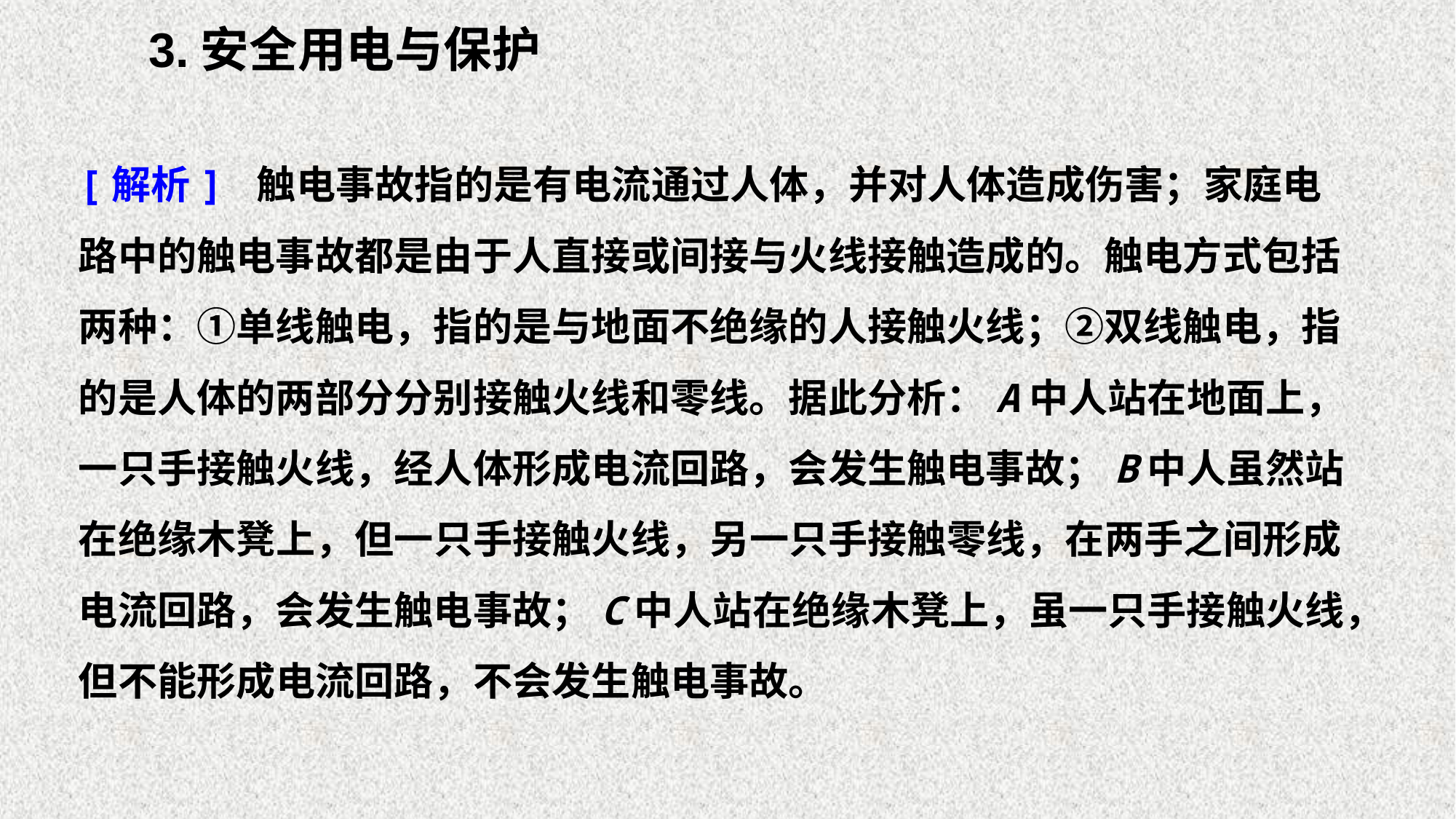

3.安全用电与保护
[解析] 触电事故指的是有电流通过人体，并对人体造成伤害；家庭电路中的触电事故都是由于人直接或间接与火线接触造成的。触电方式包括两种：①单线触电，指的是与地面不绝缘的人接触火线；②双线触电，指的是人体的两部分分别接触火线和零线。据此分析：A中人站在地面上，一只手接触火线，经人体形成电流回路，会发生触电事故；B中人虽然站在绝缘木凳上，但一只手接触火线，另一只手接触零线，在两手之间形成电流回路，会发生触电事故；C中人站在绝缘木凳上，虽一只手接触火线，但不能形成电流回路，不会发生触电事故。